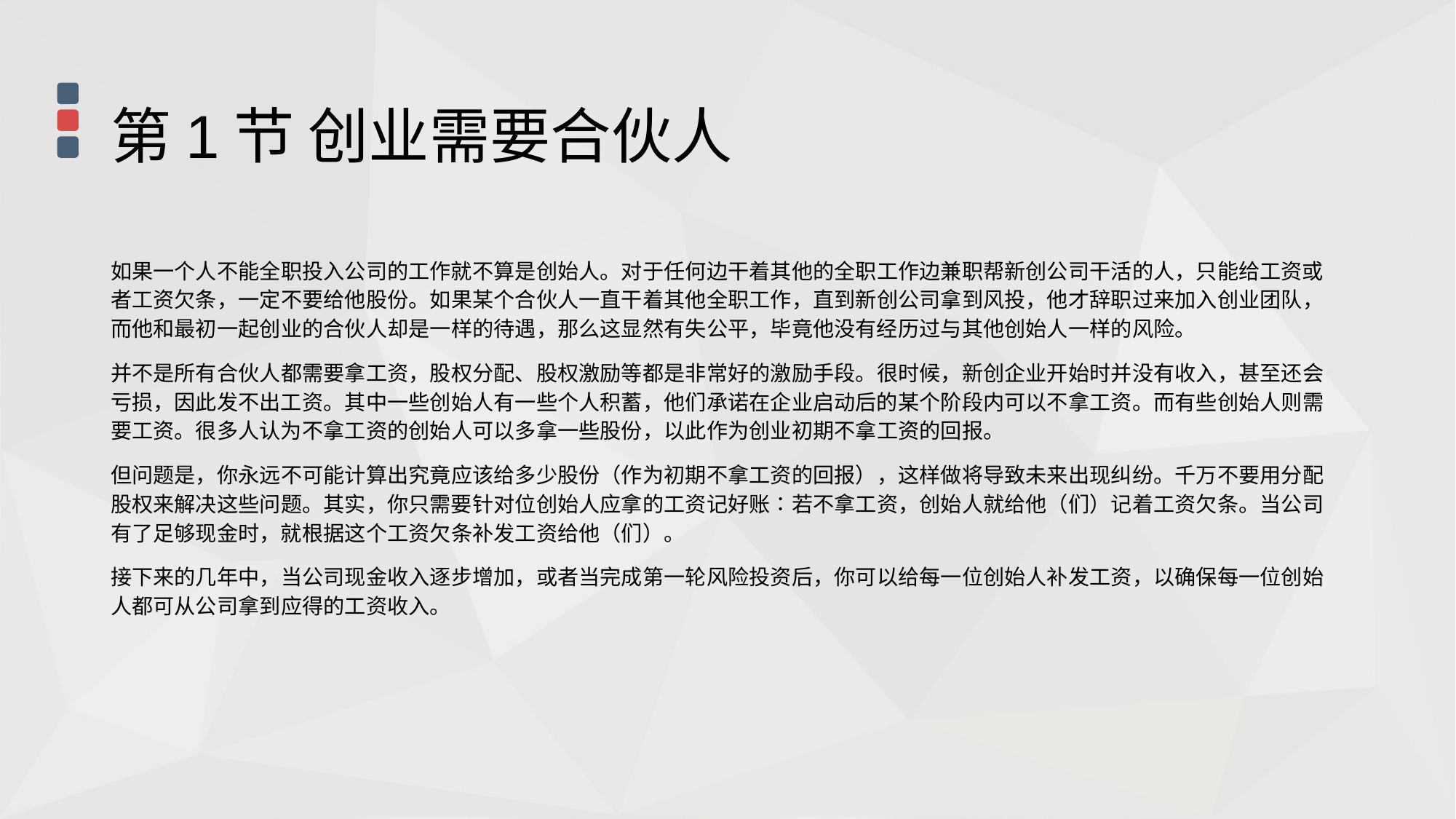

第1节 创业需要合伙人
如果一个人不能全职投入公司的工作就不算是创始人。对于任何边干着其他的全职工作边兼职帮新创公司干活的人，只能给工资或者工资欠条，一定不要给他股份。如果某个合伙人一直干着其他全职工作，直到新创公司拿到风投，他才辞职过来加入创业团队，而他和最初一起创业的合伙人却是一样的待遇，那么这显然有失公平，毕竟他没有经历过与其他创始人一样的风险。
并不是所有合伙人都需要拿工资，股权分配、股权激励等都是非常好的激励手段。很时候，新创企业开始时并没有收入，甚至还会亏损，因此发不出工资。其中一些创始人有一些个人积蓄，他们承诺在企业启动后的某个阶段内可以不拿工资。而有些创始人则需要工资。很多人认为不拿工资的创始人可以多拿一些股份，以此作为创业初期不拿工资的回报。
但问题是，你永远不可能计算出究竟应该给多少股份（作为初期不拿工资的回报），这样做将导致未来出现纠纷。千万不要用分配股权来解决这些问题。其实，你只需要针对位创始人应拿的工资记好账∶若不拿工资，创始人就给他（们）记着工资欠条。当公司有了足够现金时，就根据这个工资欠条补发工资给他（们）。
接下来的几年中，当公司现金收入逐步增加，或者当完成第一轮风险投资后，你可以给每一位创始人补发工资，以确保每一位创始人都可从公司拿到应得的工资收入。